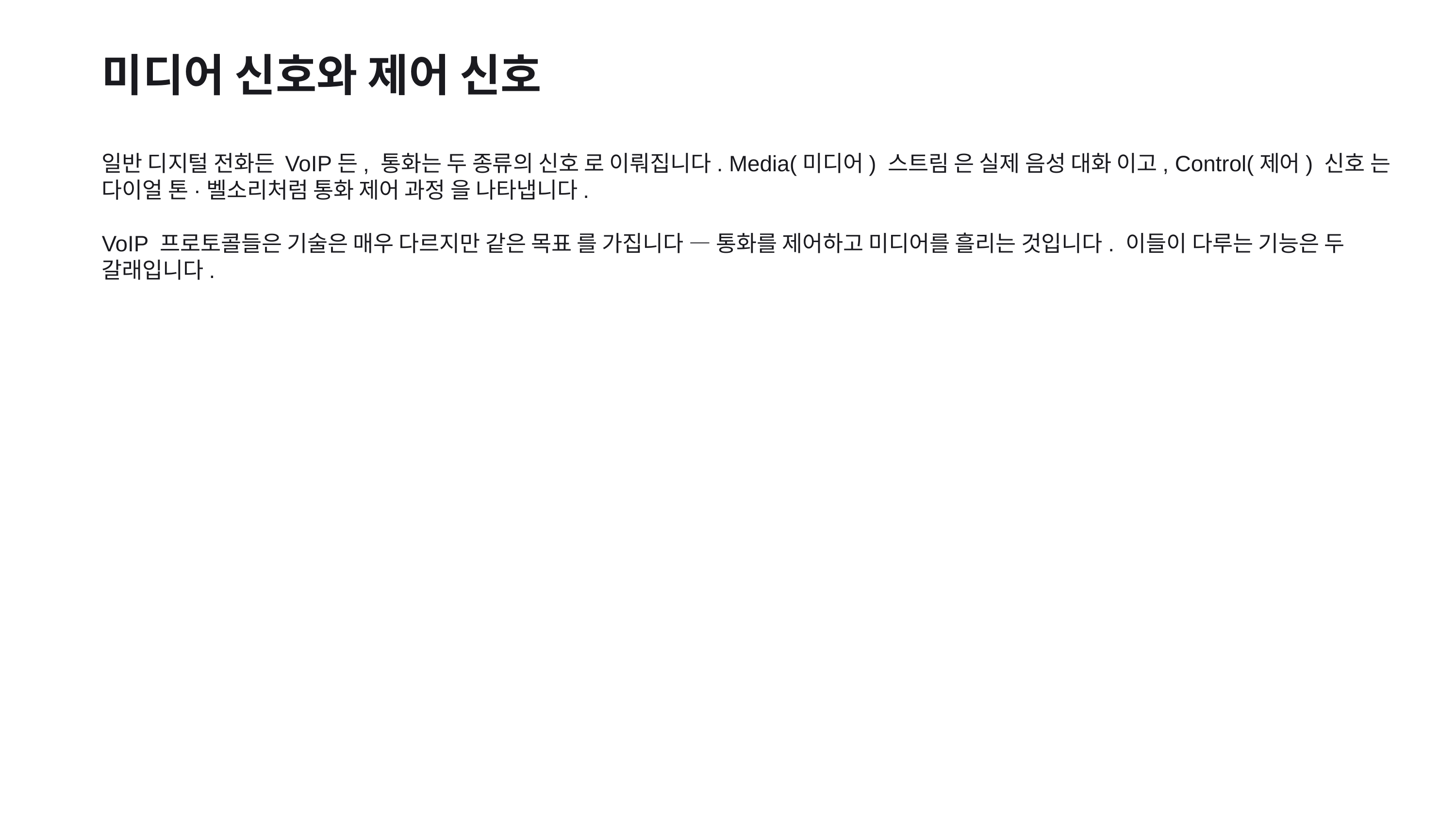

미디어 신호와 제어 신호
일반 디지털 전화든 VoIP든, 통화는 두 종류의 신호 로 이뤄집니다. Media(미디어) 스트림 은 실제 음성 대화 이고, Control(제어) 신호 는 다이얼 톤·벨소리처럼 통화 제어 과정 을 나타냅니다.

VoIP 프로토콜들은 기술은 매우 다르지만 같은 목표 를 가집니다 — 통화를 제어하고 미디어를 흘리는 것입니다. 이들이 다루는 기능은 두 갈래입니다.